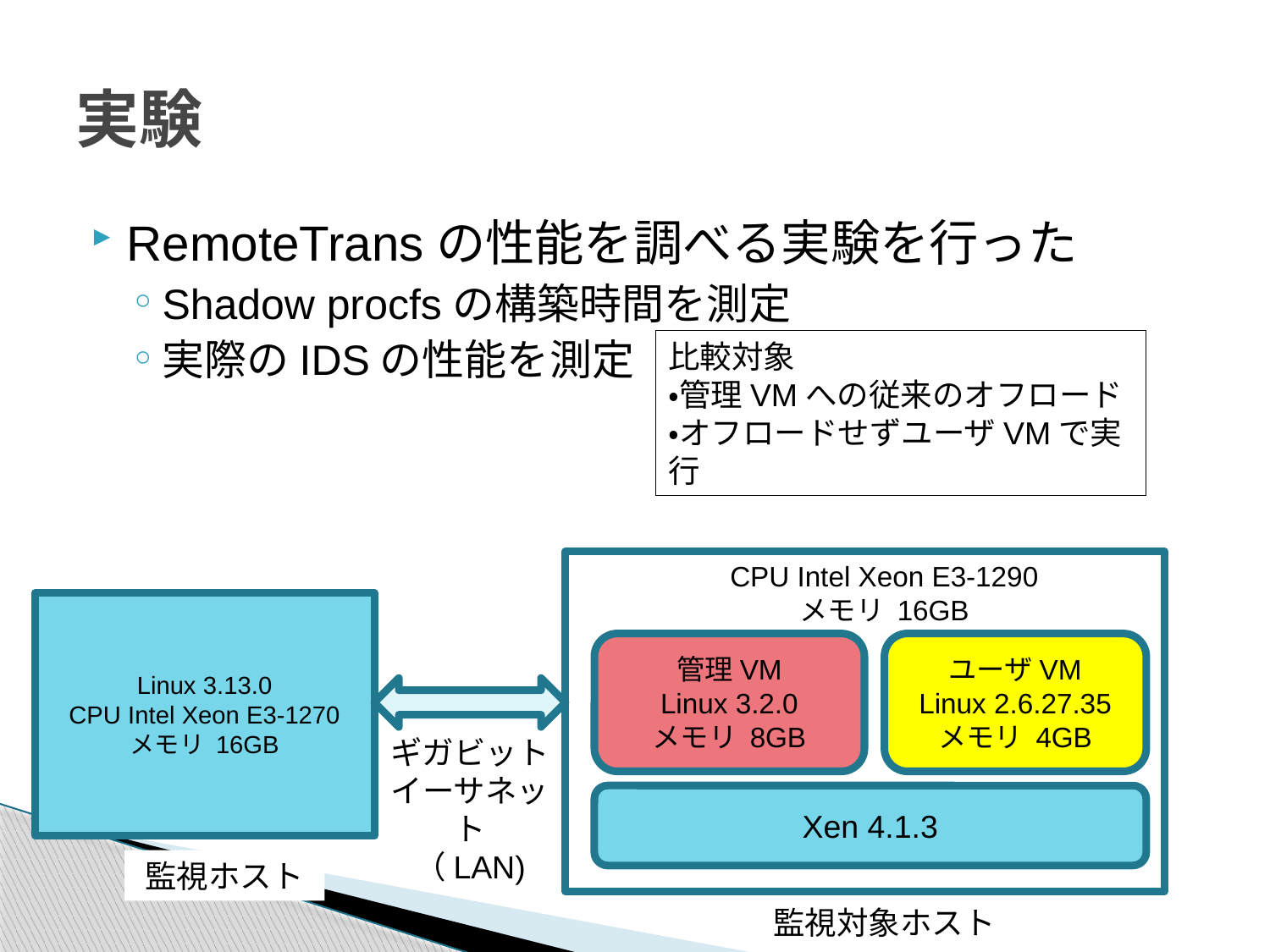

# 実験
RemoteTransの性能を調べる実験を行った
Shadow procfsの構築時間を測定
実際のIDSの性能を測定
比較対象
・管理VMへの従来のオフロード
・オフロードせずユーザVMで実行

CPU Intel Xeon E3-1290
メモリ 16GB
Linux 3.13.0
CPU Intel Xeon E3-1270
メモリ 16GB
ユーザVM
Linux 2.6.27.35
メモリ 4GB
管理VM
Linux 3.2.0
メモリ 8GB

ギガビットイーサネット
（LAN)
Xen 4.1.3
監視ホスト
監視対象ホスト